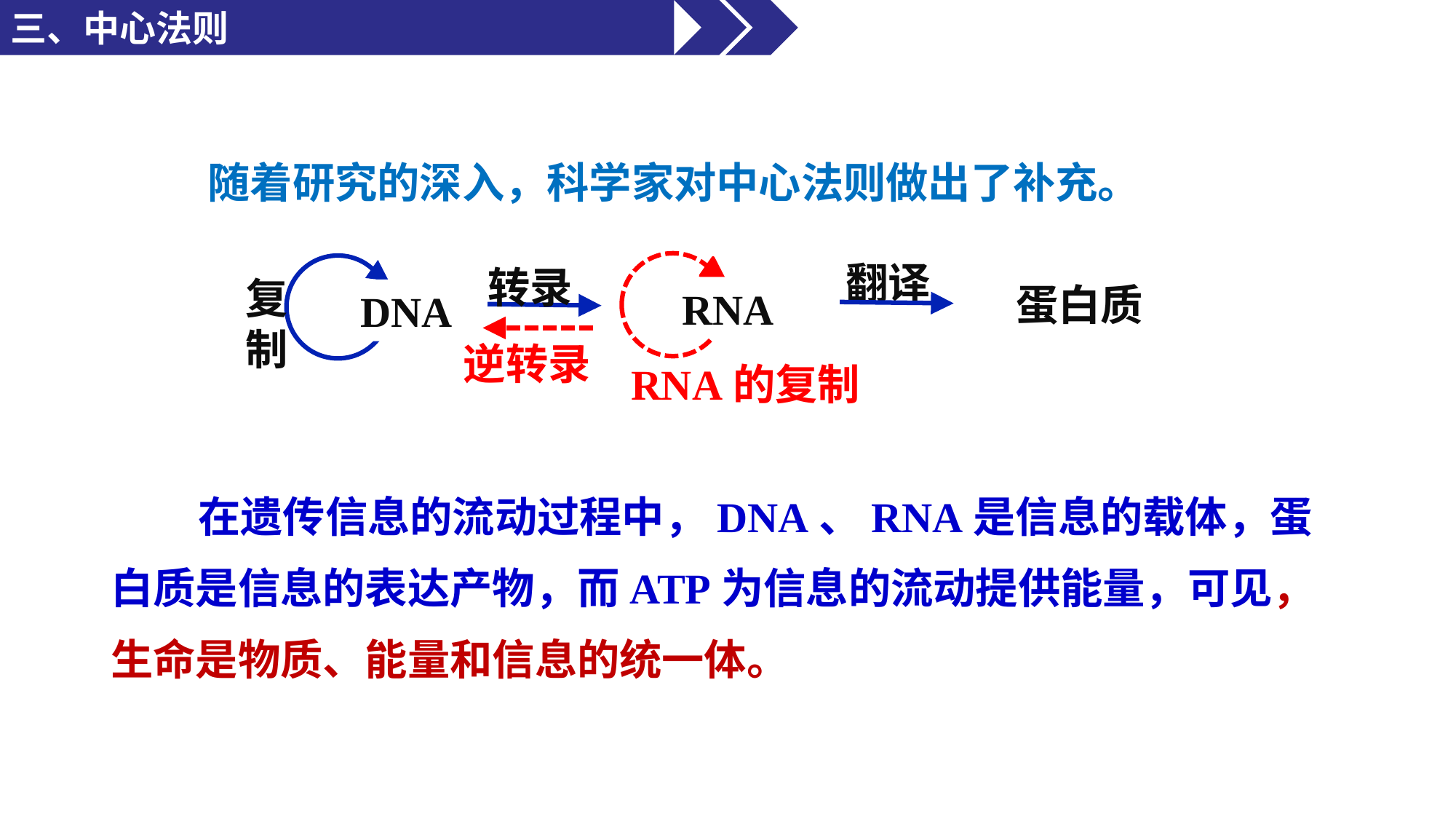

三、中心法则

随着研究的深入，科学家对中心法则做出了补充。
翻译

转录

复制
蛋白质
RNA
DNA
逆转录
RNA的复制
        在遗传信息的流动过程中，DNA、RNA是信息的载体，蛋白质是信息的表达产物，而ATP为信息的流动提供能量，可见，生命是物质、能量和信息的统一体。